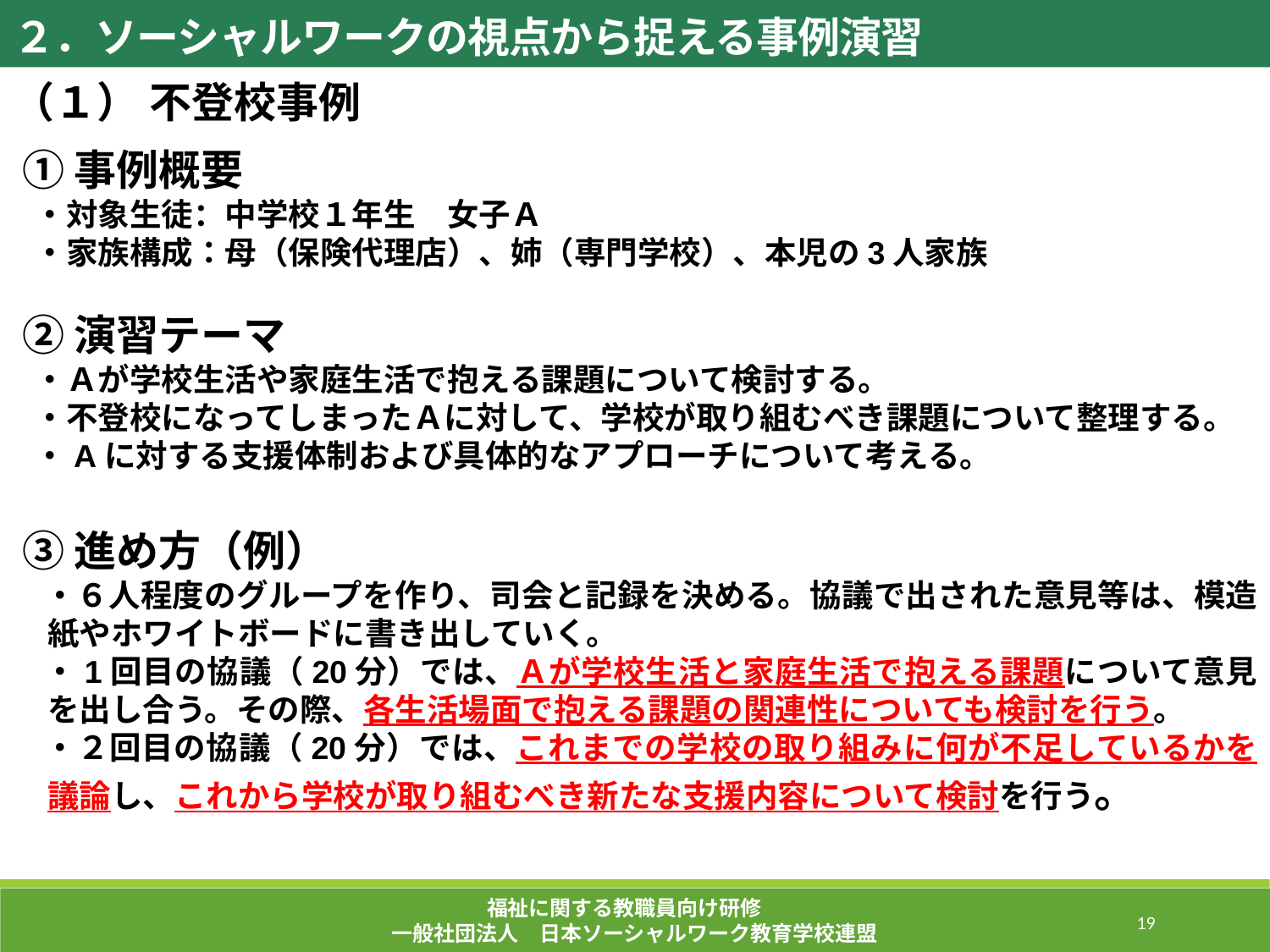

２．ソーシャルワークの視点から捉える事例演習
（１） 不登校事例

 ①事例概要
  ・対象生徒：中学校１年生　女子Ａ
  ・家族構成：母（保険代理店）、姉（専門学校）、本児の3人家族

 ②演習テーマ
  ・Ａが学校生活や家庭生活で抱える課題について検討する。
  ・不登校になってしまったＡに対して、学校が取り組むべき課題について整理する。
  ・Aに対する支援体制および具体的なアプローチについて考える。

 ③進め方（例）
　・６人程度のグループを作り、司会と記録を決める。協議で出された意見等は、模造紙やホワイトボードに書き出していく。
　・1回目の協議（20分）では、Ａが学校生活と家庭生活で抱える課題について意見を出し合う。その際、各生活場面で抱える課題の関連性についても検討を行う。
　・２回目の協議（20分）では、これまでの学校の取り組みに何が不足しているかを議論し、これから学校が取り組むべき新たな支援内容について検討を行う。
福祉に関する教職員向け研修
一般社団法人　日本ソーシャルワーク教育学校連盟
19